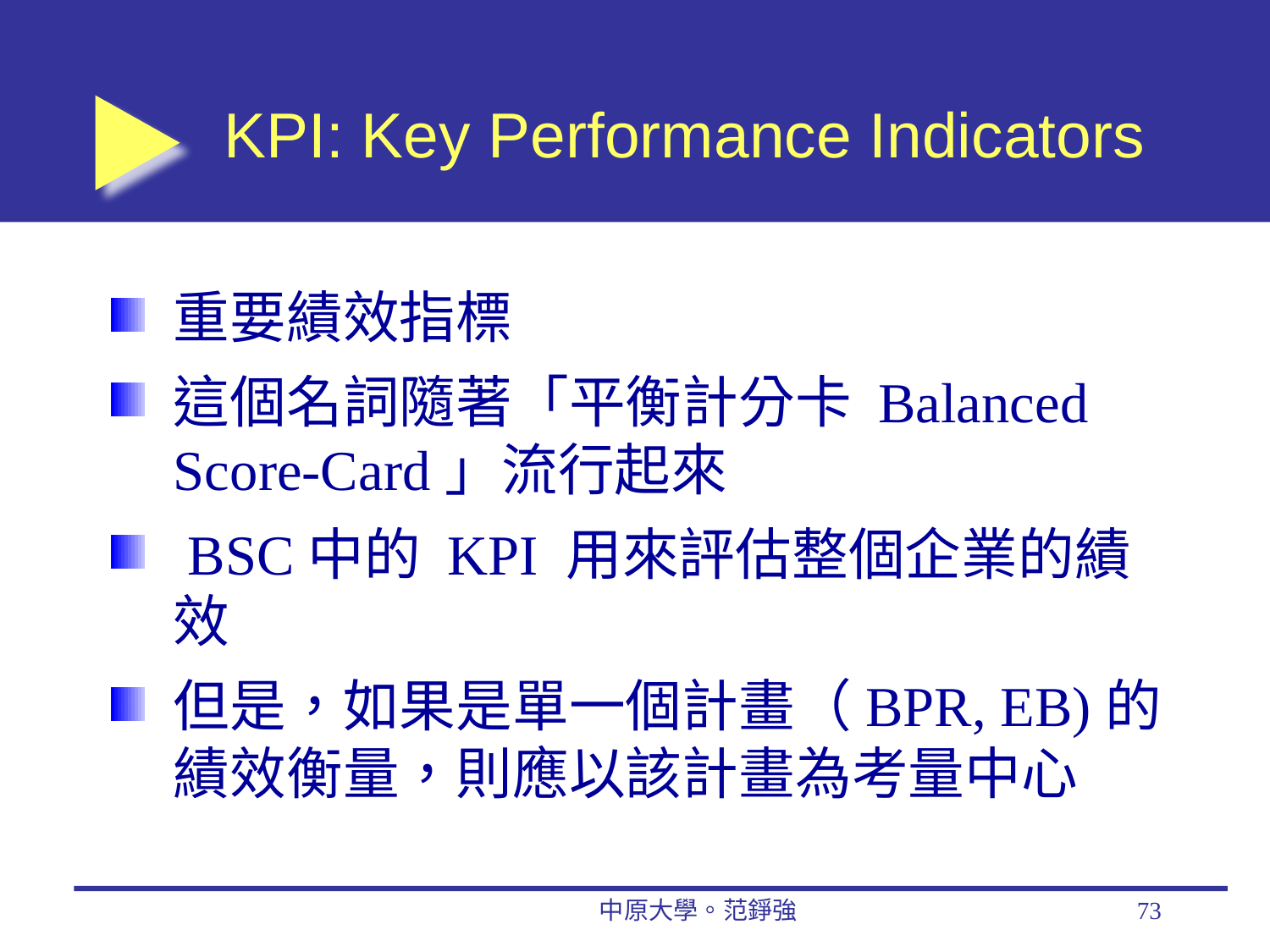

# KPI: Key Performance Indicators
重要績效指標
這個名詞隨著「平衡計分卡 Balanced Score-Card」流行起來
 BSC中的 KPI 用來評估整個企業的績效
但是，如果是單一個計畫（BPR, EB)的績效衡量，則應以該計畫為考量中心
中原大學。范錚強
73